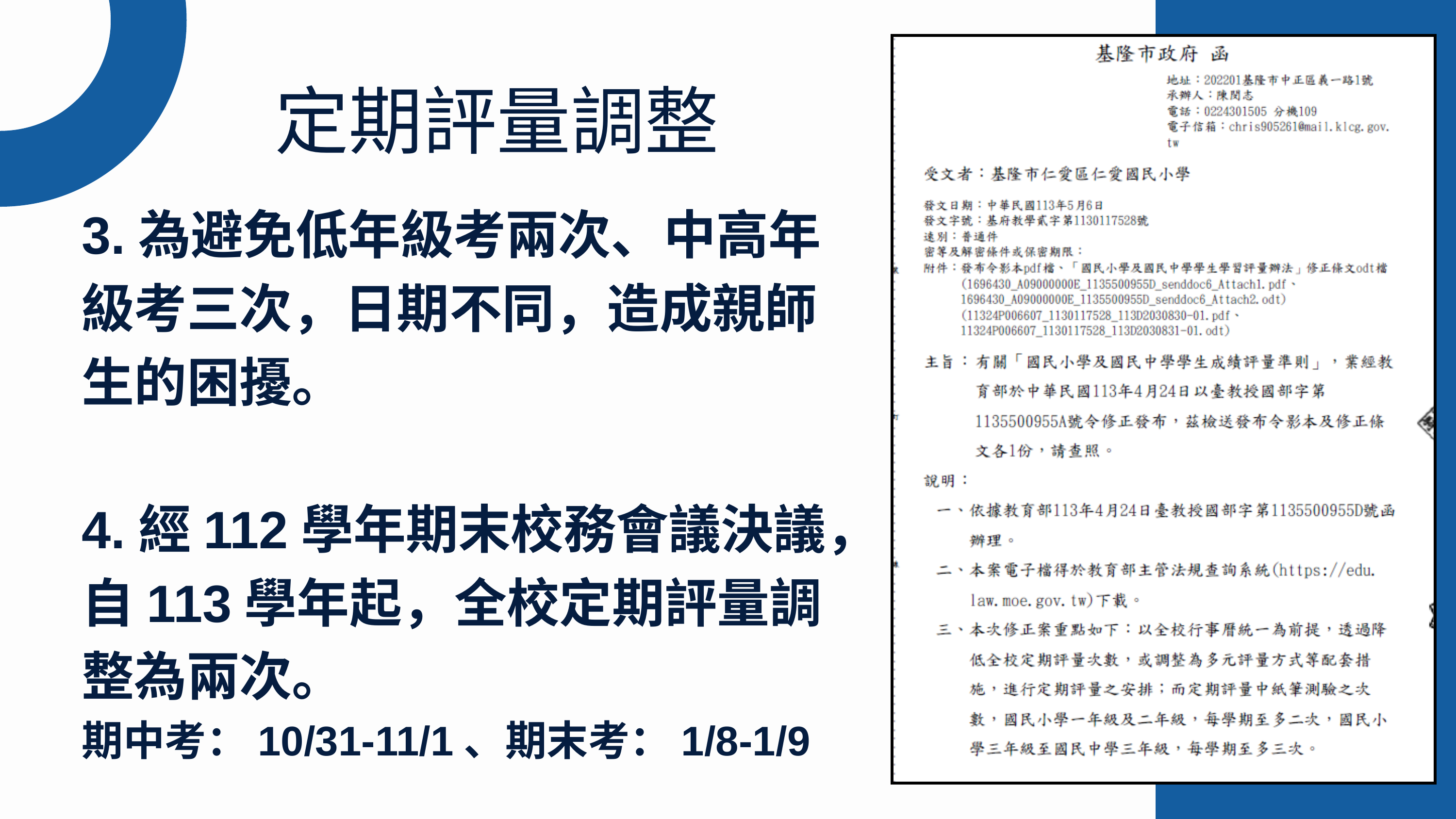

定期評量調整
3.為避免低年級考兩次、中高年級考三次，日期不同，造成親師生的困擾。

4.經112學年期末校務會議決議，自113學年起，全校定期評量調整為兩次。
期中考：10/31-11/1、期末考：1/8-1/9